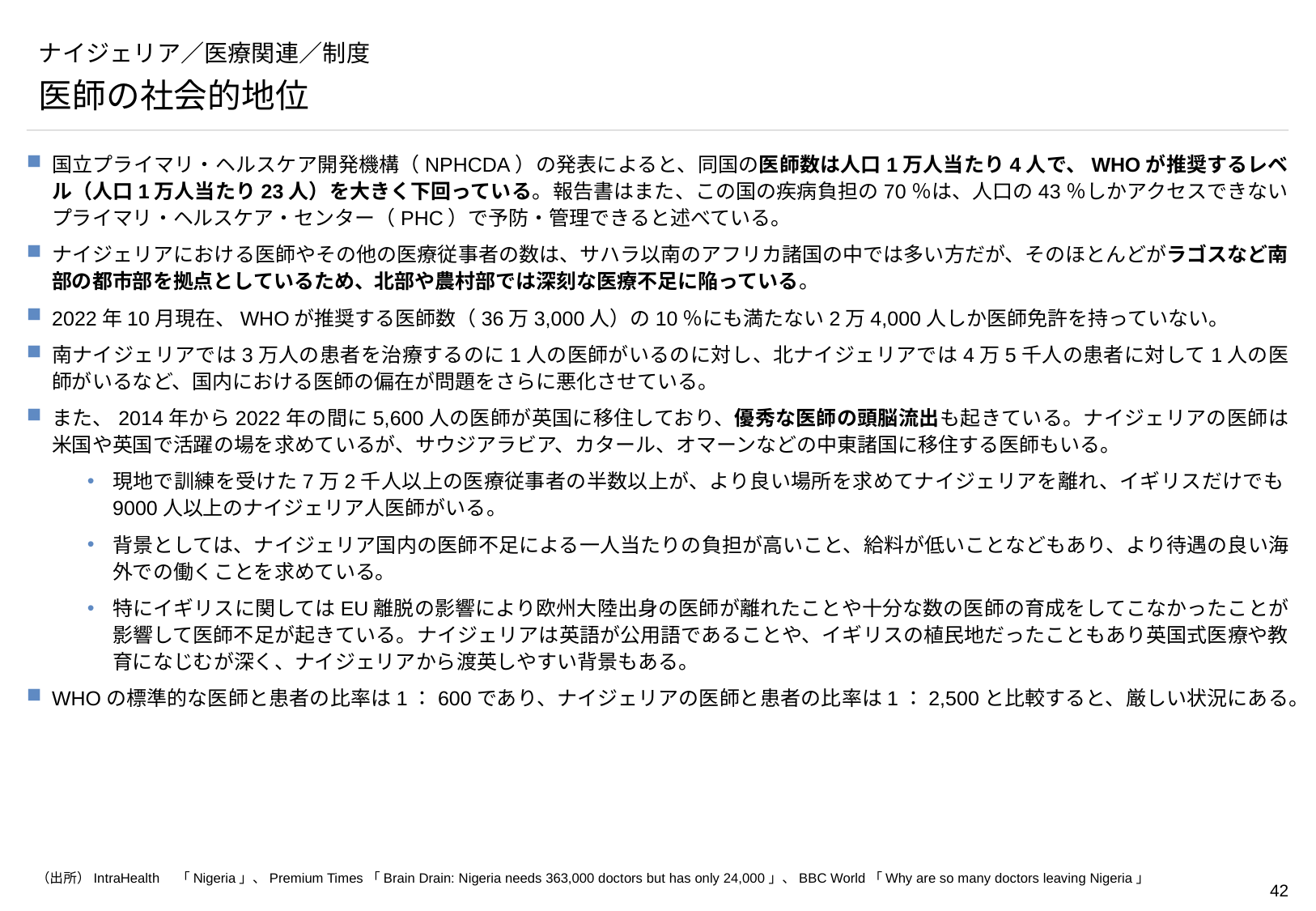

# ナイジェリア／医療関連／制度
医師の社会的地位
国立プライマリ・ヘルスケア開発機構（NPHCDA）の発表によると、同国の医師数は人口1万人当たり4人で、WHOが推奨するレベル（人口1万人当たり23人）を大きく下回っている。報告書はまた、この国の疾病負担の70％は、人口の43％しかアクセスできないプライマリ・ヘルスケア・センター（PHC）で予防・管理できると述べている。
ナイジェリアにおける医師やその他の医療従事者の数は、サハラ以南のアフリカ諸国の中では多い方だが、そのほとんどがラゴスなど南部の都市部を拠点としているため、北部や農村部では深刻な医療不足に陥っている。
2022年10月現在、WHOが推奨する医師数（36万3,000人）の10％にも満たない2万4,000人しか医師免許を持っていない。
南ナイジェリアでは3万人の患者を治療するのに1人の医師がいるのに対し、北ナイジェリアでは4万5千人の患者に対して1人の医師がいるなど、国内における医師の偏在が問題をさらに悪化させている。
また、2014年から2022年の間に5,600人の医師が英国に移住しており、優秀な医師の頭脳流出も起きている。ナイジェリアの医師は米国や英国で活躍の場を求めているが、サウジアラビア、カタール、オマーンなどの中東諸国に移住する医師もいる。
現地で訓練を受けた7万2千人以上の医療従事者の半数以上が、より良い場所を求めてナイジェリアを離れ、イギリスだけでも9000人以上のナイジェリア人医師がいる。
背景としては、ナイジェリア国内の医師不足による一人当たりの負担が高いこと、給料が低いことなどもあり、より待遇の良い海外での働くことを求めている。
特にイギリスに関してはEU離脱の影響により欧州大陸出身の医師が離れたことや十分な数の医師の育成をしてこなかったことが影響して医師不足が起きている。ナイジェリアは英語が公用語であることや、イギリスの植民地だったこともあり英国式医療や教育になじむが深く、ナイジェリアから渡英しやすい背景もある。
WHOの標準的な医師と患者の比率は1：600であり、ナイジェリアの医師と患者の比率は1：2,500と比較すると、厳しい状況にある。
（出所）IntraHealth　「Nigeria」、Premium Times「Brain Drain: Nigeria needs 363,000 doctors but has only 24,000」、BBC World「Why are so many doctors leaving Nigeria」